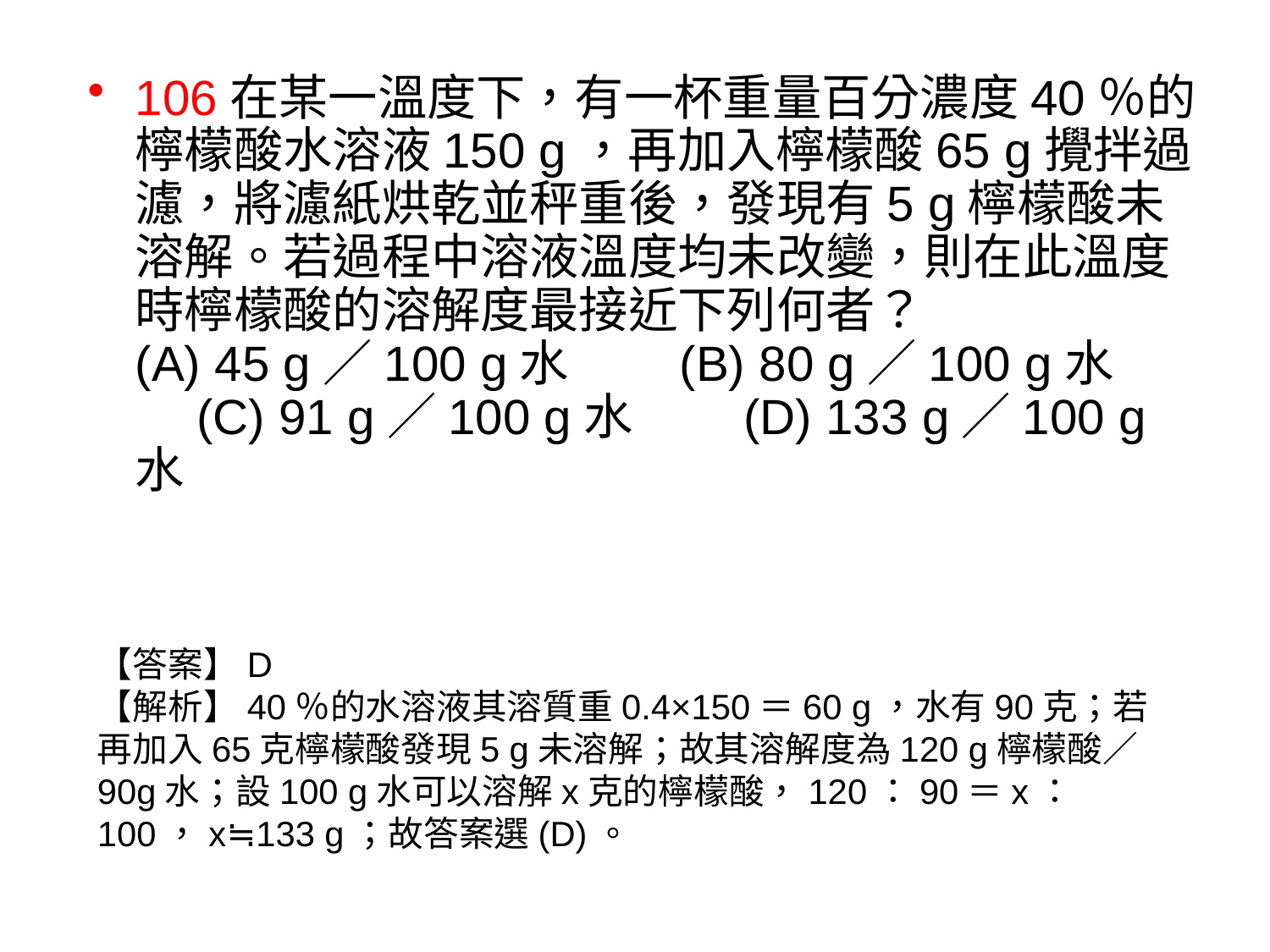

106在某一溫度下，有一杯重量百分濃度40％的檸檬酸水溶液150 g，再加入檸檬酸65 g攪拌過濾，將濾紙烘乾並秤重後，發現有5 g檸檬酸未溶解。若過程中溶液溫度均未改變，則在此溫度時檸檬酸的溶解度最接近下列何者？
(A) 45 g／100 g水　　(B) 80 g／100 g水　　(C) 91 g／100 g水　　(D) 133 g／100 g水

【答案】D
【解析】40％的水溶液其溶質重0.4×150＝60 g，水有90克；若再加入65克檸檬酸發現5 g未溶解；故其溶解度為120 g檸檬酸／90g水；設100 g水可以溶解x克的檸檬酸，120：90＝x：100，x≒133 g；故答案選(D)。